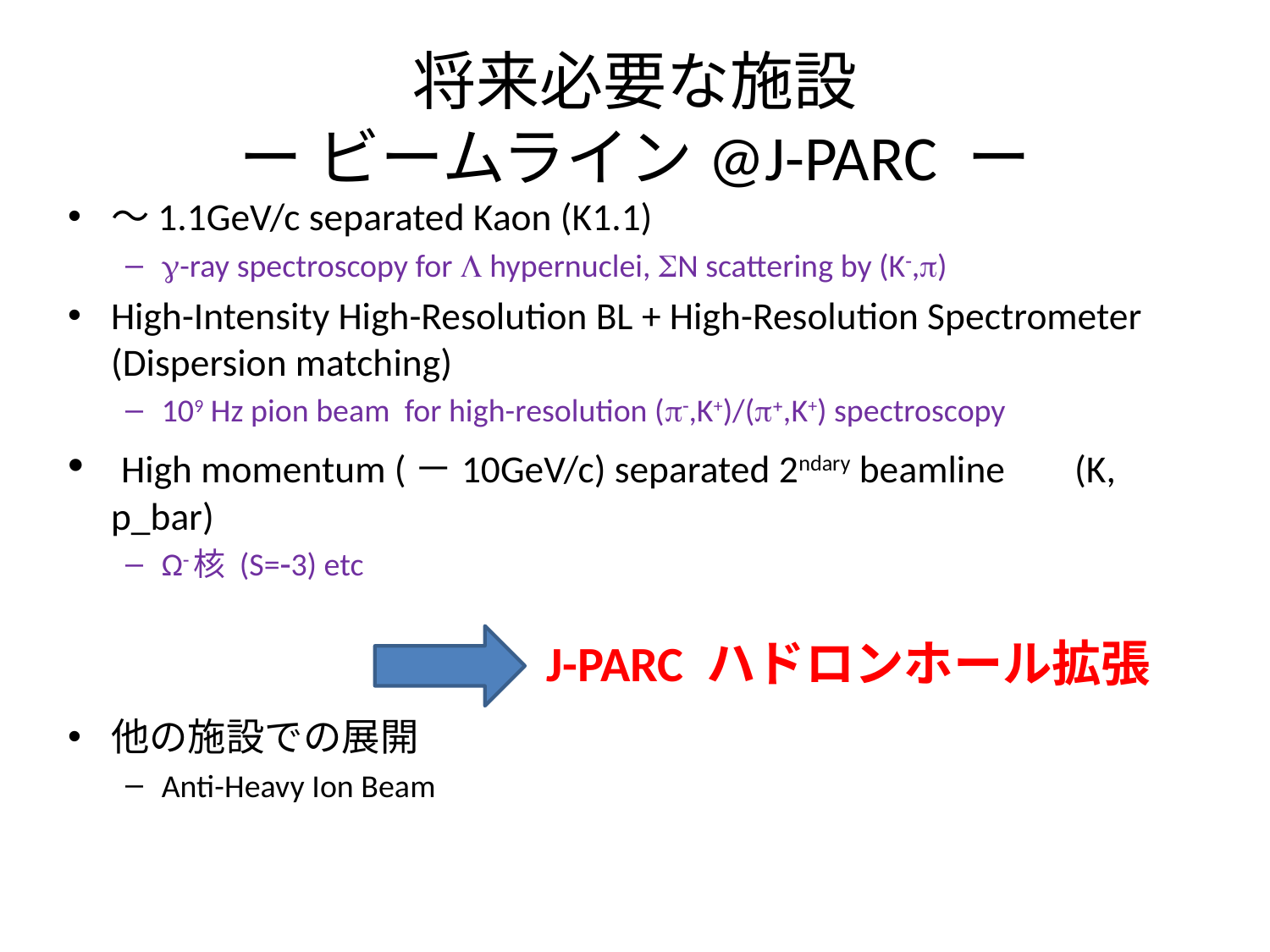

# 将来必要な施設 ー ビームライン@J-PARC ー
～1.1GeV/c separated Kaon (K1.1)
γ-ray spectroscopy for Λ hypernuclei, ΣN scattering by (K−,π)
High-Intensity High-Resolution BL + High-Resolution Spectrometer (Dispersion matching)
109 Hz pion beam  for high-resolution (π−,K+)/(π+,K+) spectroscopy
 High momentum (－10GeV/c) separated 2ndary beamline        (K, p_bar)
Ω−核 (S=−3) etc

他の施設での展開
Anti-Heavy Ion Beam

J-PARC ハドロンホール拡張